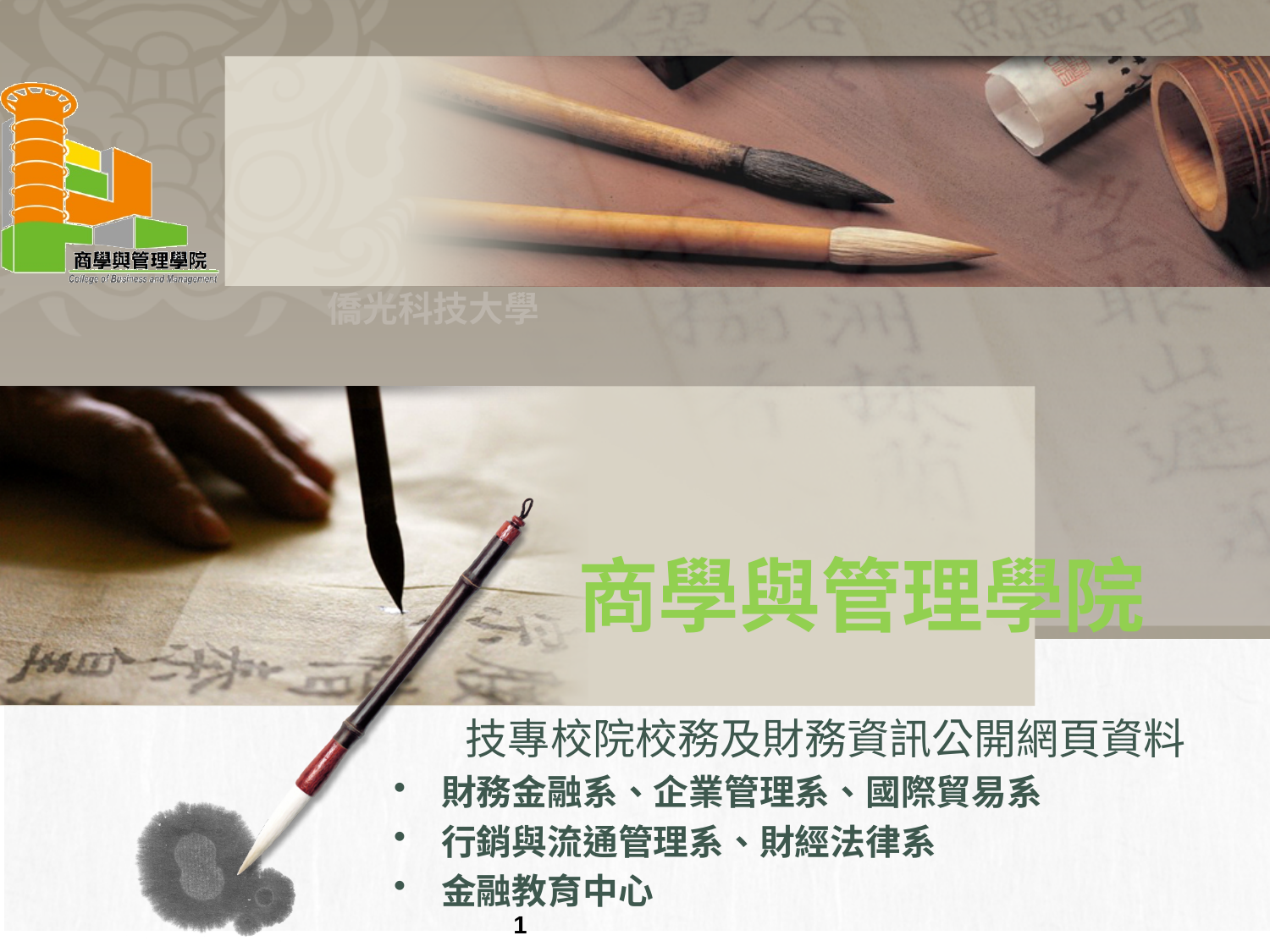

僑光科技大學
# 商學與管理學院
技專校院校務及財務資訊公開網頁資料
財務金融系、企業管理系、國際貿易系
行銷與流通管理系、財經法律系
金融教育中心